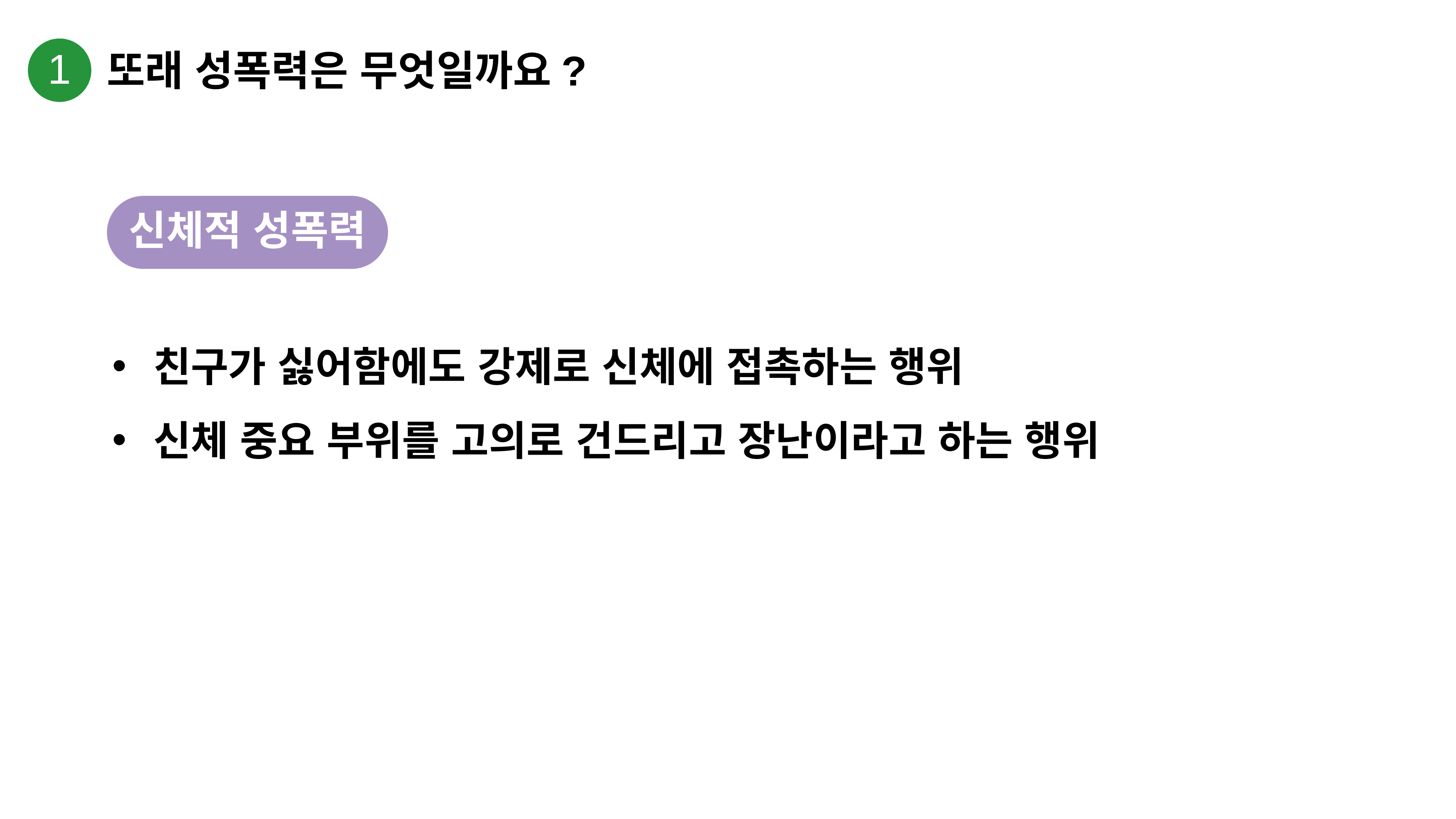

1
또래 성폭력은 무엇일까요?

신체적 성폭력
친구가 싫어함에도 강제로 신체에 접촉하는 행위
신체 중요 부위를 고의로 건드리고 장난이라고 하는 행위